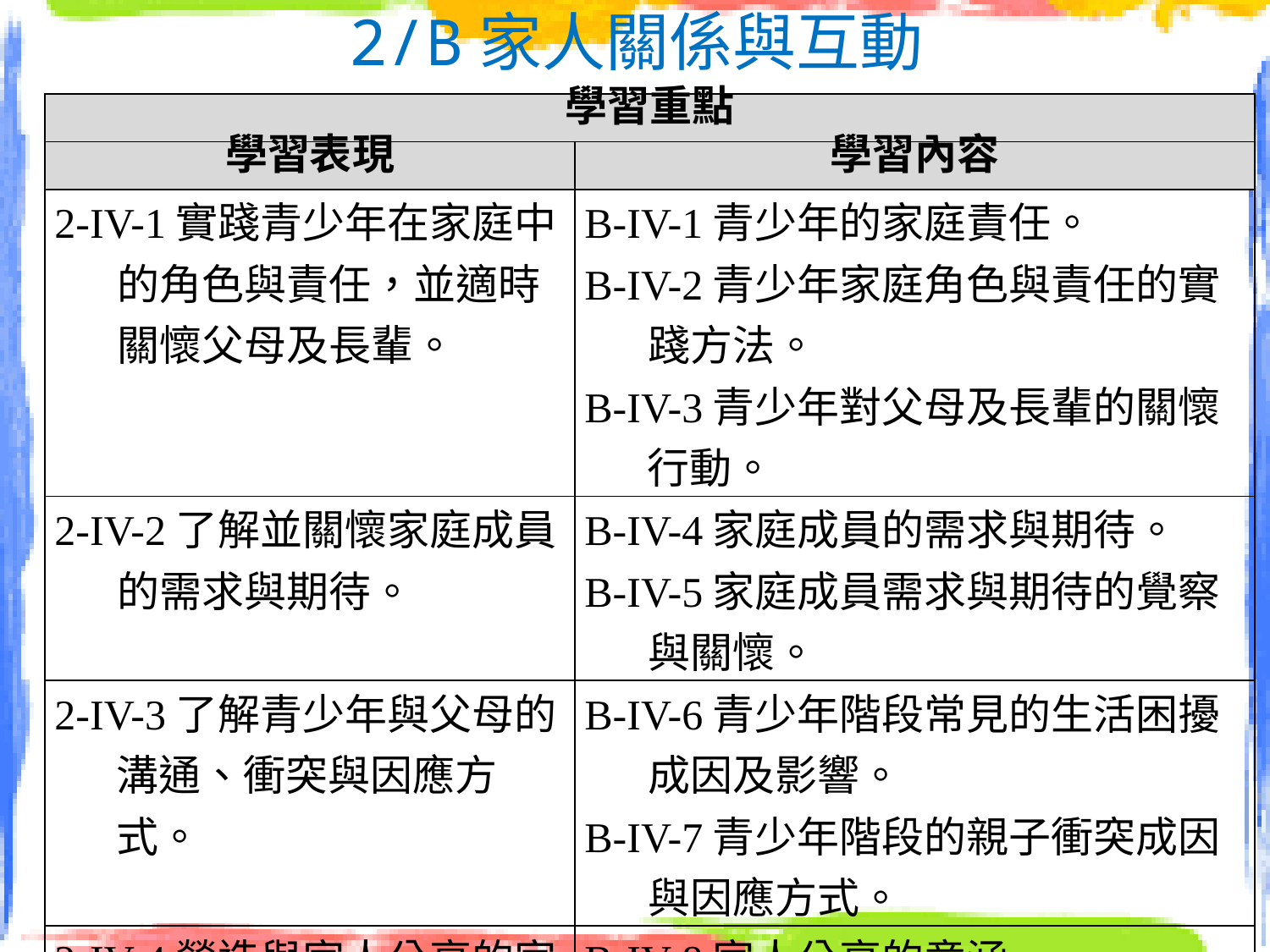

# 2/B家人關係與互動
| 學習重點 |  |
| --- | --- |
| 學習表現 | 學習內容 |
| 2-IV-1實踐青少年在家庭中的角色與責任，並適時關懷父母及長輩。 | B-IV-1青少年的家庭責任。 B-IV-2青少年家庭角色與責任的實踐方法。 B-IV-3青少年對父母及長輩的關懷行動。 |
| 2-IV-2了解並關懷家庭成員的需求與期待。 | B-IV-4家庭成員的需求與期待。 B-IV-5家庭成員需求與期待的覺察與關懷。 |
| 2-IV-3了解青少年與父母的溝通、衝突與因應方式。 | B-IV-6青少年階段常見的生活困擾成因及影響。 B-IV-7青少年階段的親子衝突成因與因應方式。 |
| 2-IV-4營造與家人分享的家庭生活。 | B-IV-8家人分享的意涵。 B-IV-9營造家人分享的策略。 |